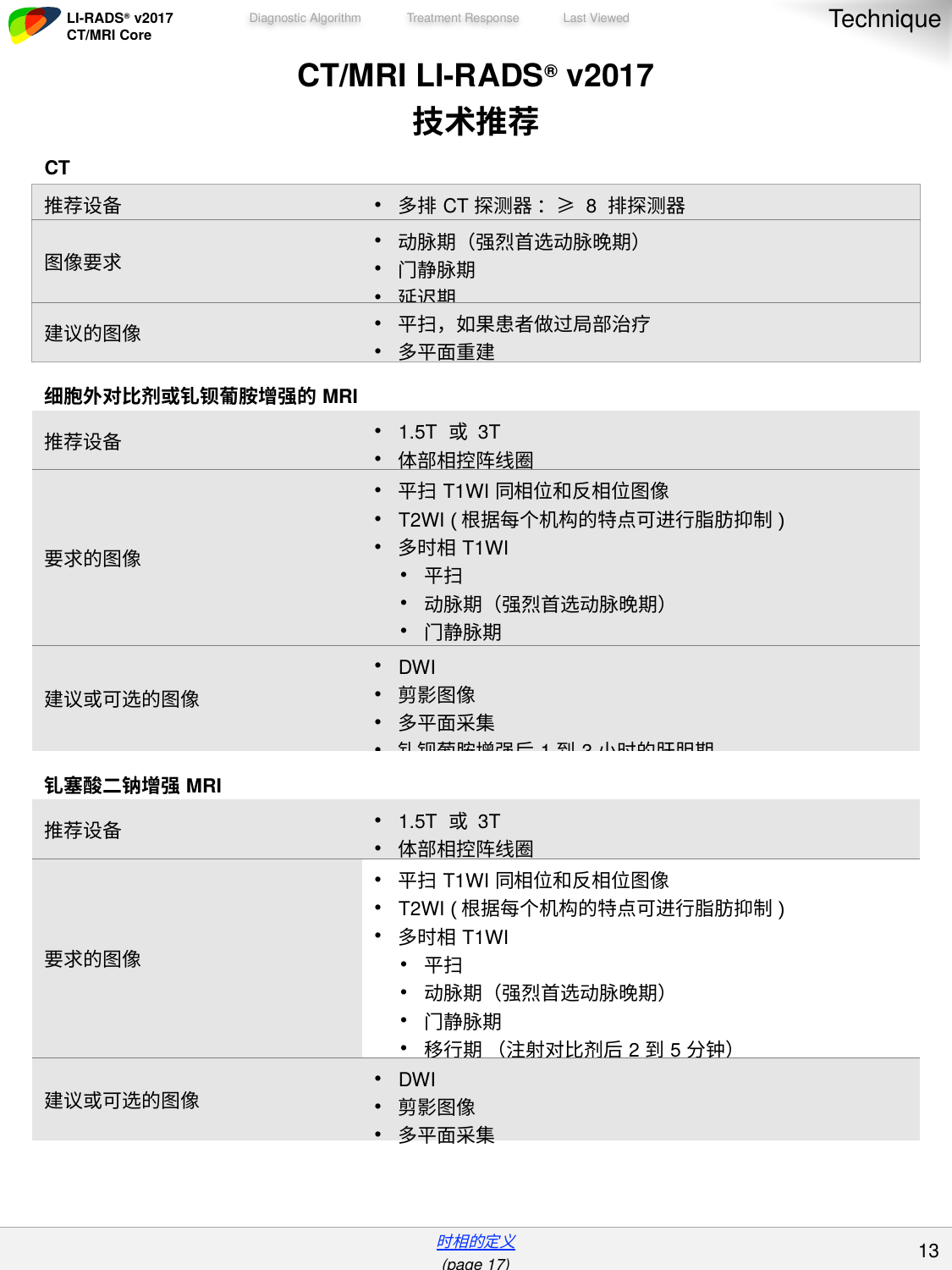

Technique
| CT/MRI LI-RADS® v2017 技术推荐 |  |
| --- | --- |
| CT |  |
| 推荐设备 | 多排CT探测器 ：≥ 8 排探测器 |
| 图像要求 | 动脉期（强烈首选动脉晚期） 门静脉期 延迟期 |
| 建议的图像 | 平扫，如果患者做过局部治疗 多平面重建 |
| 细胞外对比剂或钆钡葡胺增强的MRI |  |
| 推荐设备 | 1.5T 或 3T 体部相控阵线圈 |
| 要求的图像 | 平扫T1WI同相位和反相位图像 T2WI (根据每个机构的特点可进行脂肪抑制) 多时相T1WI 平扫 动脉期（强烈首选动脉晚期） 门静脉期 延迟期 |
| 建议或可选的图像 | DWI 剪影图像 多平面采集 钆钡葡胺增强后1到3小时的肝胆期 |
| 钆塞酸二钠增强MRI |  |
| 推荐设备 | 1.5T 或 3T 体部相控阵线圈 |
| 要求的图像 | 平扫T1WI同相位和反相位图像 T2WI (根据每个机构的特点可进行脂肪抑制) 多时相T1WI 平扫 动脉期（强烈首选动脉晚期） 门静脉期 移行期 （注射对比剂后2到5分钟） 肝胆期 |
| 建议或可选的图像 | DWI 剪影图像 多平面采集 |
|  |  |
| 时相的定义 (page 17) |
| --- |
13